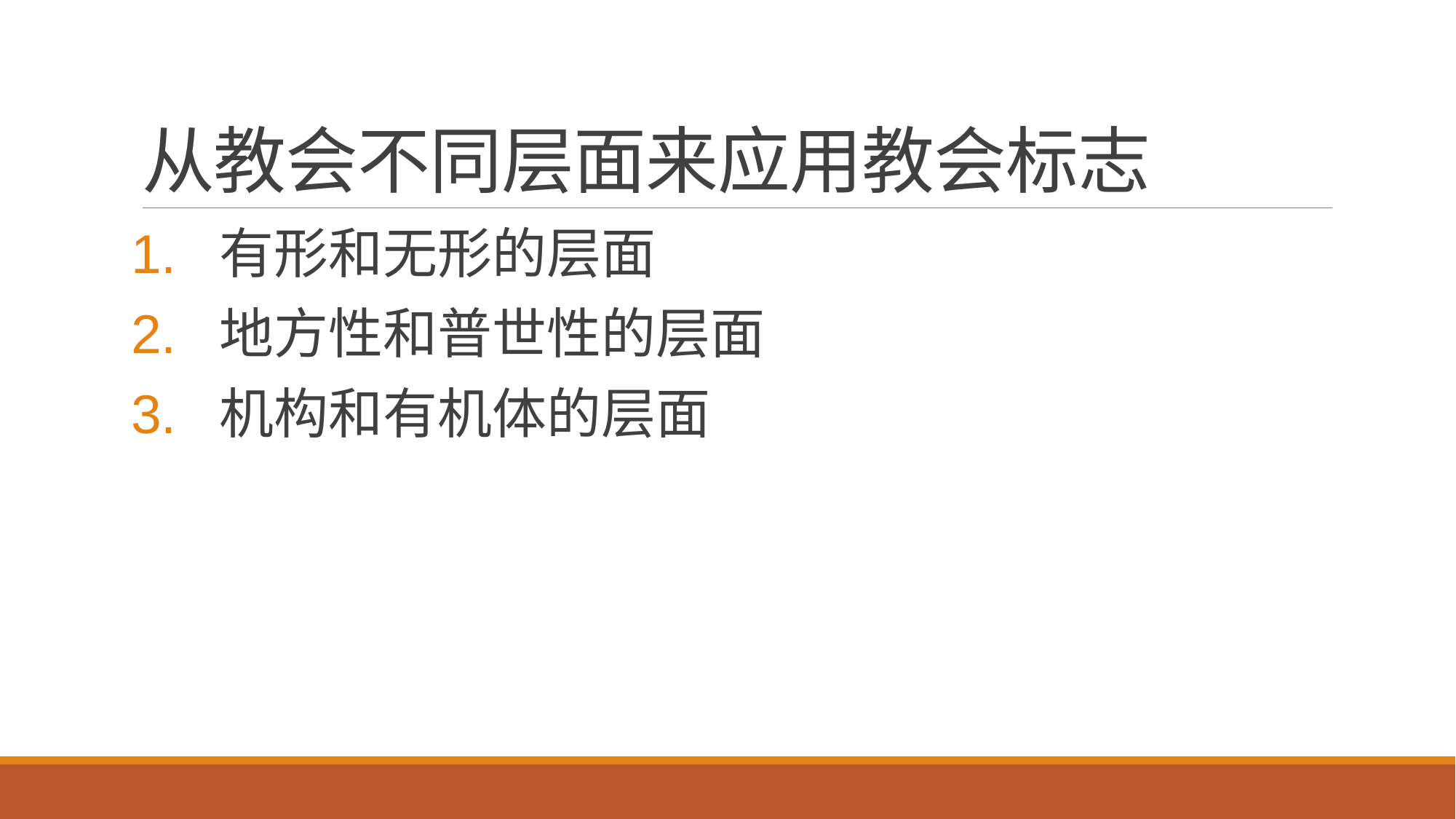

# 从教会不同层面来应用教会标志
有形和无形的层面
地方性和普世性的层面
机构和有机体的层面